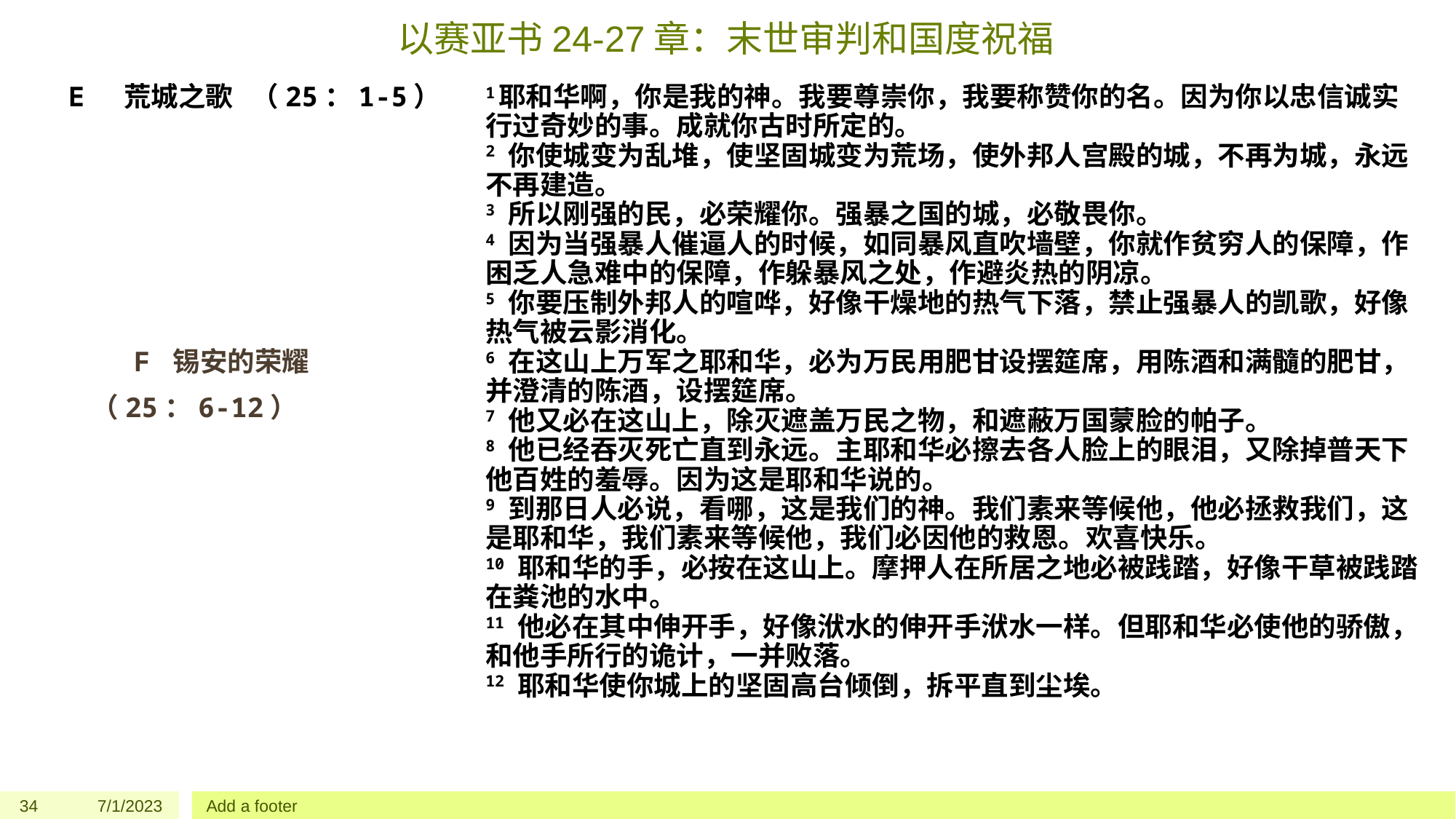

# 以赛亚书24-27章：末世审判和国度祝福
  E  荒城之歌   （25：1-5）

      F 锡安的荣耀
        （25：6-12）

1耶和华啊，你是我的神。我要尊崇你，我要称赞你的名。因为你以忠信诚实行过奇妙的事。成就你古时所定的。
2 你使城变为乱堆，使坚固城变为荒场，使外邦人宫殿的城，不再为城，永远不再建造。
3 所以刚强的民，必荣耀你。强暴之国的城，必敬畏你。
4 因为当强暴人催逼人的时候，如同暴风直吹墙壁，你就作贫穷人的保障，作困乏人急难中的保障，作躲暴风之处，作避炎热的阴凉。
5 你要压制外邦人的喧哗，好像干燥地的热气下落，禁止强暴人的凯歌，好像热气被云影消化。
6 在这山上万军之耶和华，必为万民用肥甘设摆筵席，用陈酒和满髓的肥甘，并澄清的陈酒，设摆筵席。
7 他又必在这山上，除灭遮盖万民之物，和遮蔽万国蒙脸的帕子。
8 他已经吞灭死亡直到永远。主耶和华必擦去各人脸上的眼泪，又除掉普天下他百姓的羞辱。因为这是耶和华说的。
9 到那日人必说，看哪，这是我们的神。我们素来等候他，他必拯救我们，这是耶和华，我们素来等候他，我们必因他的救恩。欢喜快乐。
10 耶和华的手，必按在这山上。摩押人在所居之地必被践踏，好像干草被践踏在粪池的水中。
11 他必在其中伸开手，好像洑水的伸开手洑水一样。但耶和华必使他的骄傲，和他手所行的诡计，一并败落。
12 耶和华使你城上的坚固高台倾倒，拆平直到尘埃。
34
7/1/2023
Add a footer